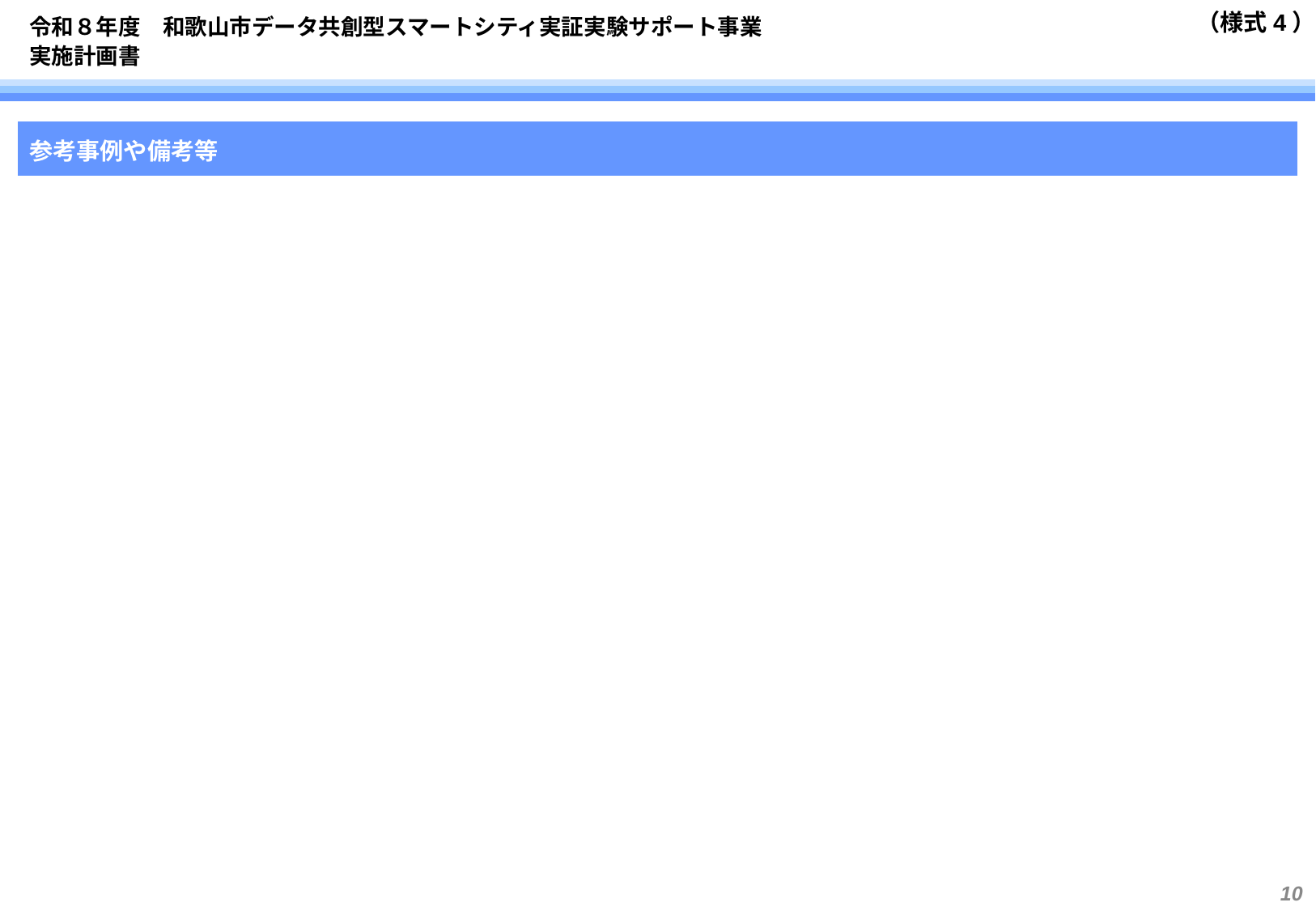

# 令和８年度　和歌山市データ共創型スマートシティ実証実験サポート事業 実施計画書
| 参考事例や備考等 |
| --- |
|  |
10